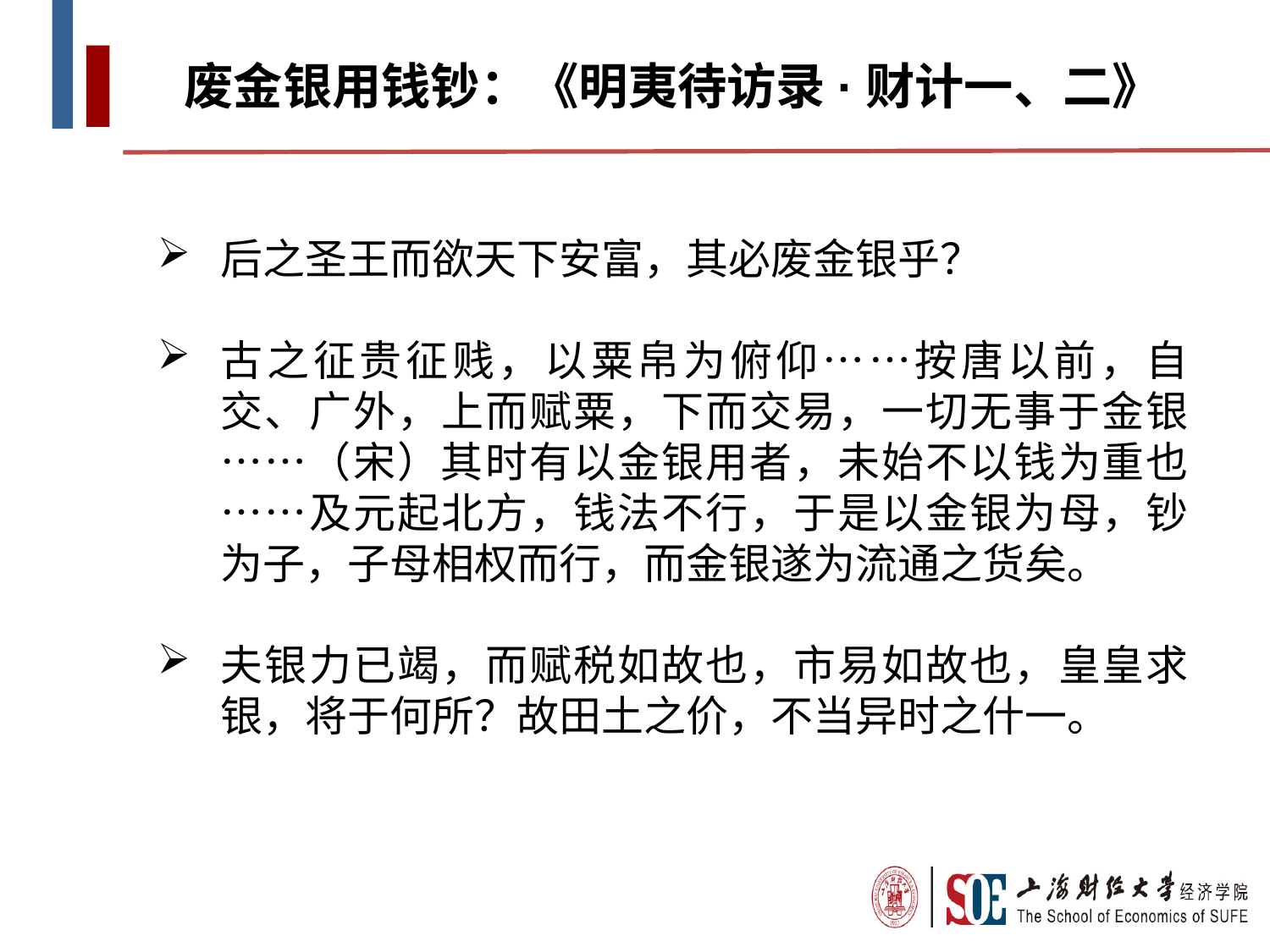

废金银用钱钞：《明夷待访录·财计一、二》

后之圣王而欲天下安富，其必废金银乎？

古之征贵征贱，以粟帛为俯仰……按唐以前，自交、广外，上而赋粟，下而交易，一切无事于金银……（宋）其时有以金银用者，未始不以钱为重也……及元起北方，钱法不行，于是以金银为母，钞为子，子母相权而行，而金银遂为流通之货矣。

夫银力已竭，而赋税如故也，市易如故也，皇皇求银，将于何所？故田土之价，不当异时之什一。